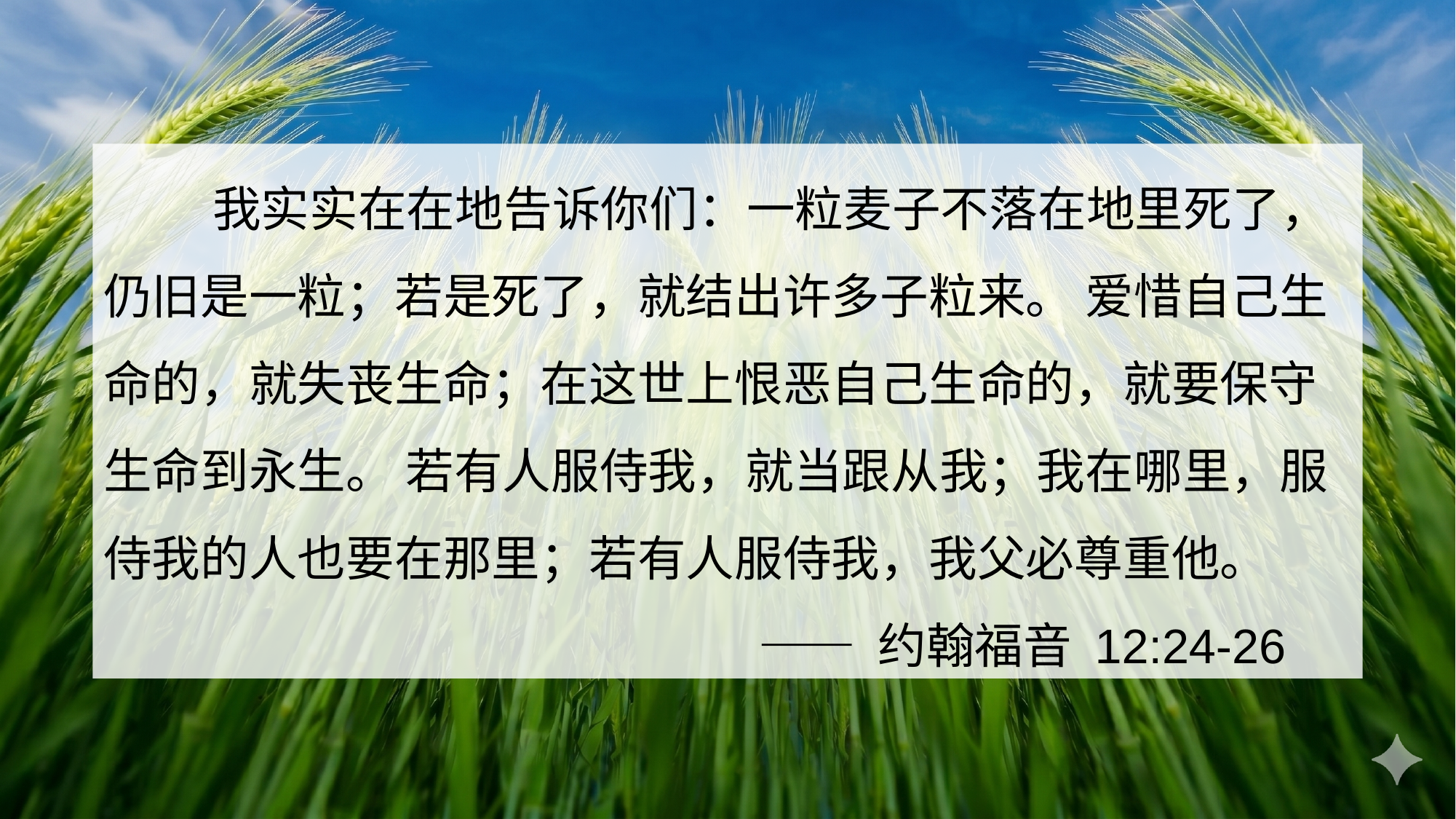

我实实在在地告诉你们：一粒麦子不落在地里死了，仍旧是一粒；若是死了，就结出许多子粒来。 爱惜自己生命的，就失丧生命；在这世上恨恶自己生命的，就要保守生命到永生。 若有人服侍我，就当跟从我；我在哪里，服侍我的人也要在那里；若有人服侍我，我父必尊重他。
						—— 约翰福音 12:24-26